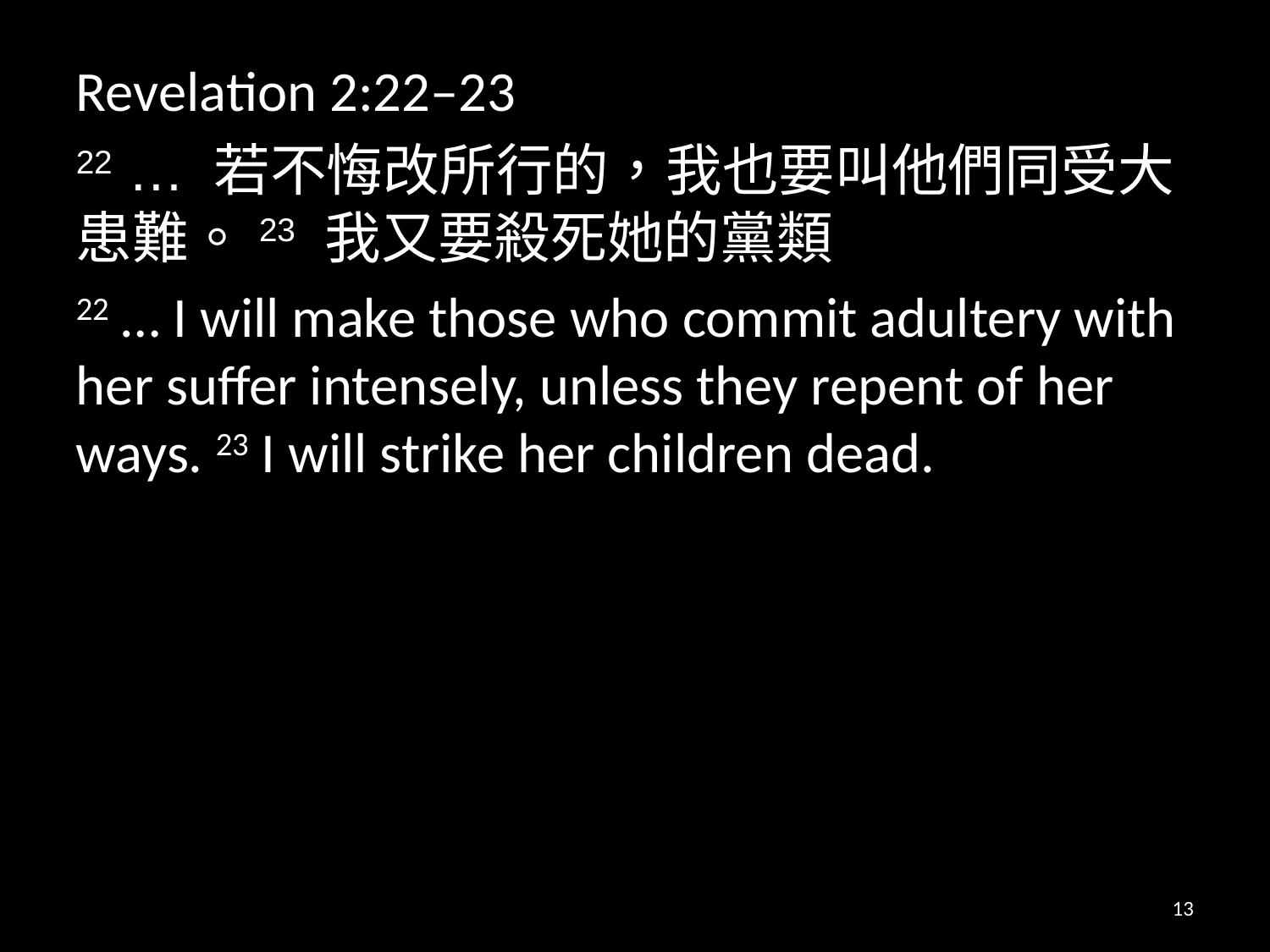

Revelation 2:22–23
22 … 若不悔改所行的，我也要叫他們同受大患難。23 我又要殺死她的黨類
22 … I will make those who commit adultery with her suffer intensely, unless they repent of her ways. 23 I will strike her children dead.
13